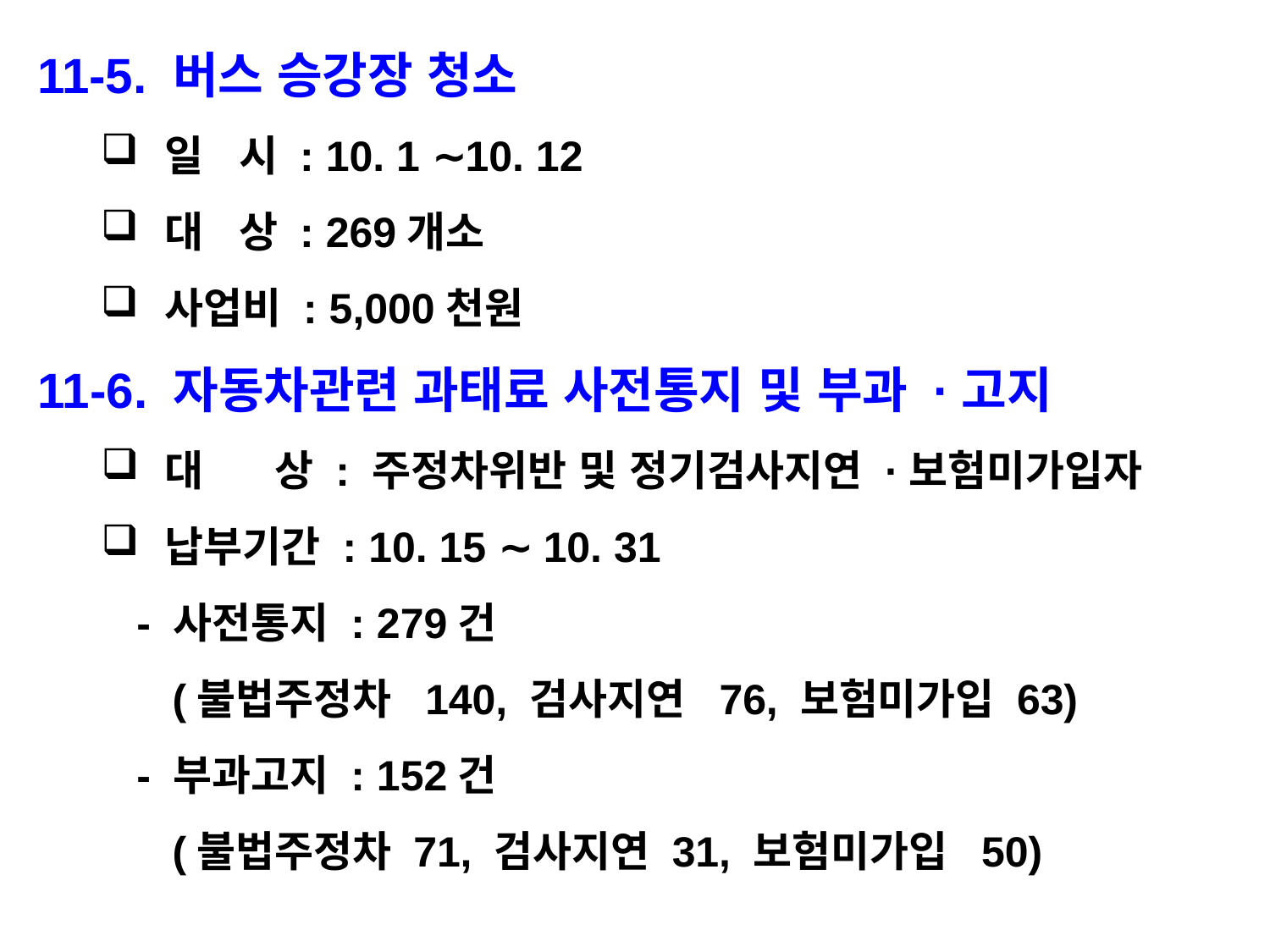

11-5. 버스 승강장 청소
일   시 : 10. 1 ∼10. 12
대   상 : 269개소
사업비 : 5,000천원

11-6. 자동차관련 과태료 사전통지 및 부과 ·고지
대      상 : 주정차위반 및 정기검사지연 ·보험미가입자
납부기간 : 10. 15 ∼ 10. 31
   - 사전통지 : 279건
      (불법주정차  140, 검사지연  76, 보험미가입 63)
   - 부과고지 : 152건
      (불법주정차 71, 검사지연 31, 보험미가입  50)